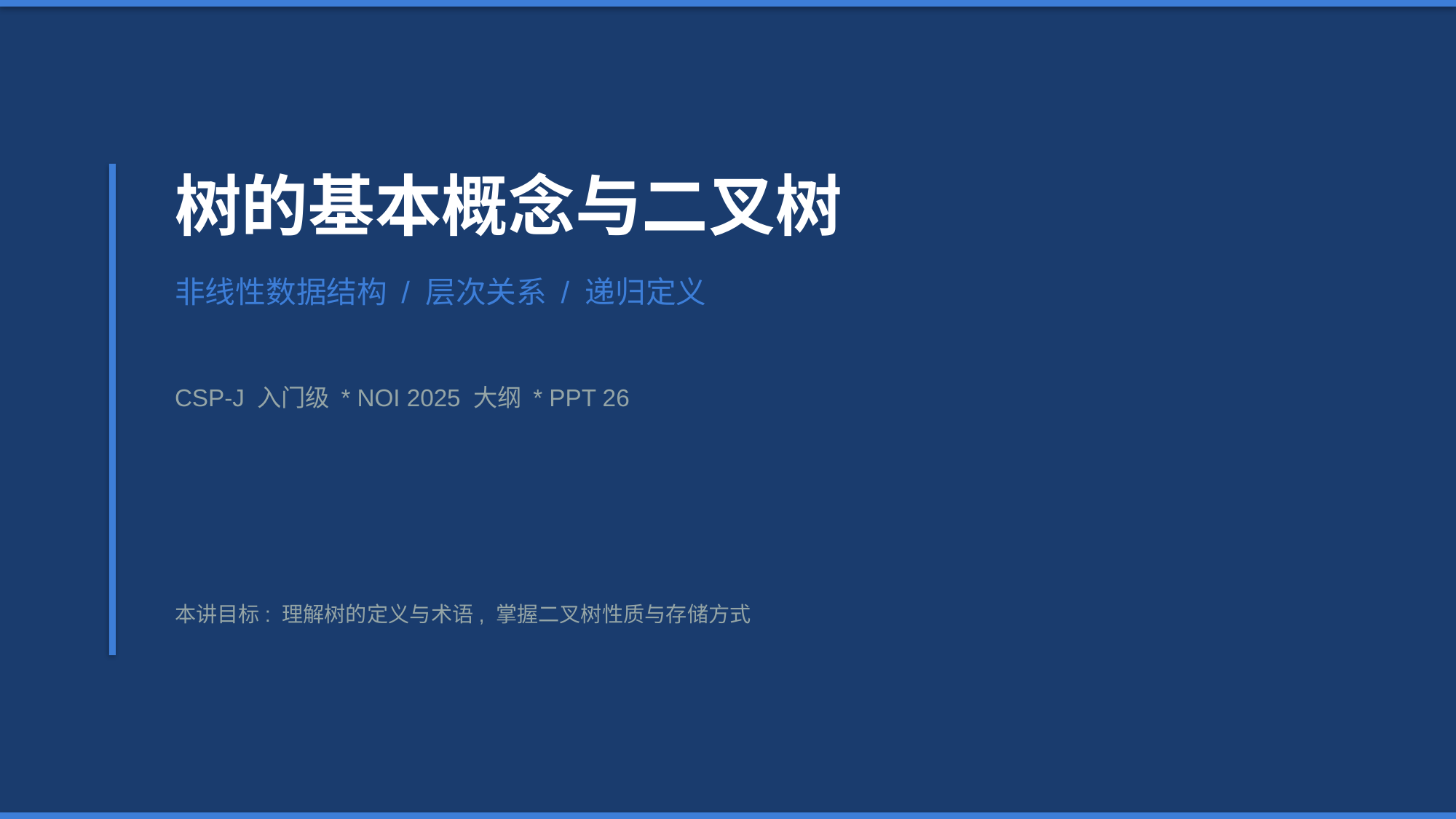

树的基本概念与二叉树
非线性数据结构 / 层次关系 / 递归定义
CSP-J 入门级 * NOI 2025 大纲 * PPT 26
本讲目标: 理解树的定义与术语, 掌握二叉树性质与存储方式